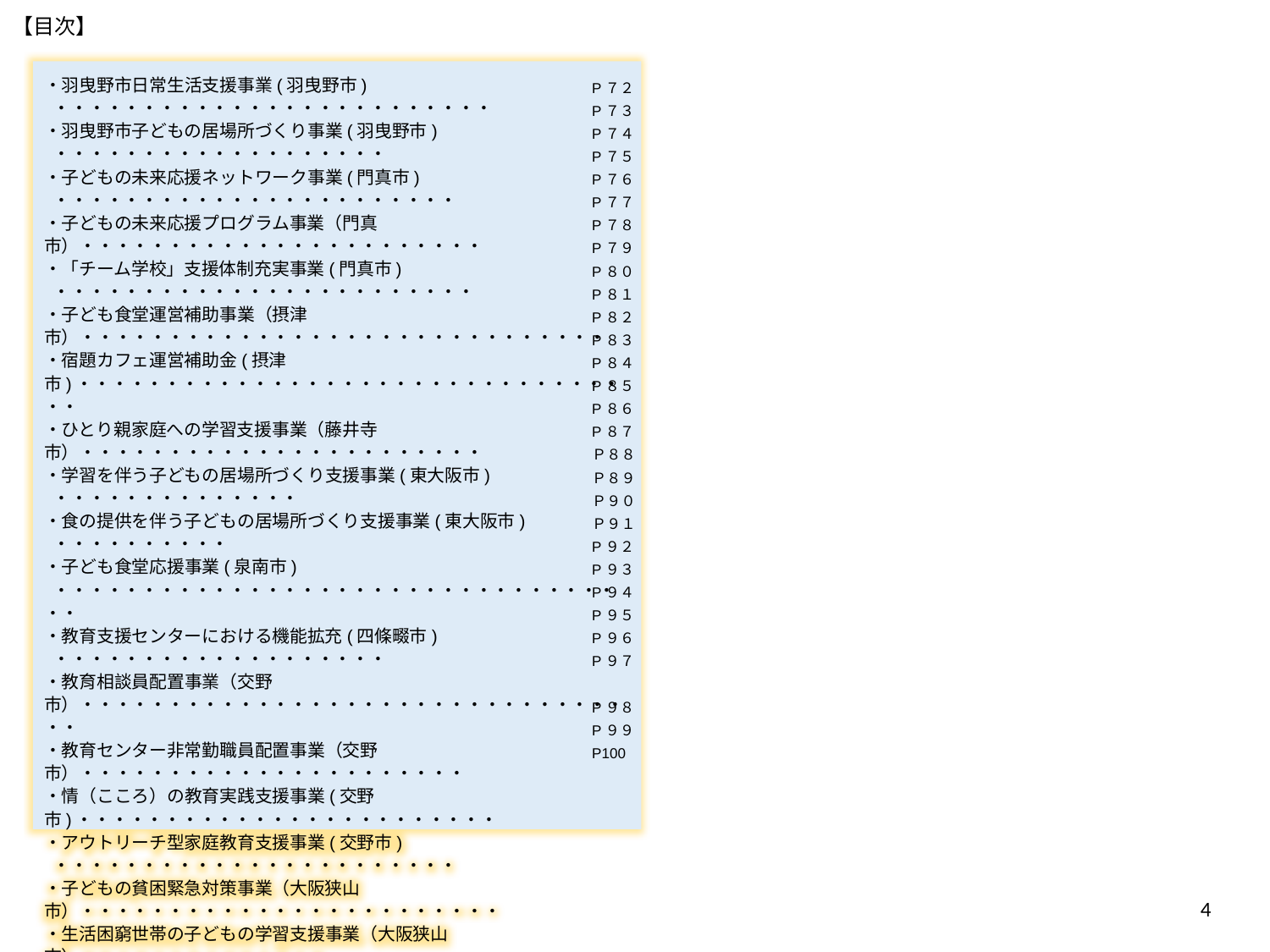

【目次】
・羽曳野市日常生活支援事業(羽曳野市) ・・・・・・・・・・・・・・・・・・・・・・・・・
・羽曳野市子どもの居場所づくり事業(羽曳野市) ・・・・・・・・・・・・・・・・・・・
・子どもの未来応援ネットワーク事業(門真市) ・・・・・・・・・・・・・・・・・・・・・・・
・子どもの未来応援プログラム事業（門真市）・・・・・・・・・・・・・・・・・・・・・・・
・「チーム学校」支援体制充実事業(門真市) ・・・・・・・・・・・・・・・・・・・・・・・・
・子ども食堂運営補助事業（摂津市）・・・・・・・・・・・・・・・・・・・・・・・・・・・・・・
・宿題カフェ運営補助金(摂津市)・・・・・・・・・・・・・・・・・・・・・・・・・・・・・・・・・
・ひとり親家庭への学習支援事業（藤井寺市）・・・・・・・・・・・・・・・・・・・・・・・
・学習を伴う子どもの居場所づくり支援事業(東大阪市) ・・・・・・・・・・・・・・
・食の提供を伴う子どもの居場所づくり支援事業(東大阪市) ・・・・・・・・・・
・子ども食堂応援事業(泉南市) ・・・・・・・・・・・・・・・・・・・・・・・・・・・・・・・・・・
・教育支援センターにおける機能拡充(四條畷市) ・・・・・・・・・・・・・・・・・・・
・教育相談員配置事業（交野市）・・・・・・・・・・・・・・・・・・・・・・・・・・・・・・・・・
・教育センター非常勤職員配置事業（交野市）・・・・・・・・・・・・・・・・・・・・・・
・情（こころ）の教育実践支援事業(交野市)・・・・・・・・・・・・・・・・・・・・・・・・
・アウトリーチ型家庭教育支援事業(交野市) ・・・・・・・・・・・・・・・・・・・・・・・
・子どもの貧困緊急対策事業（大阪狭山市）・・・・・・・・・・・・・・・・・・・・・・・・
・生活困窮世帯の子どもの学習支援事業（大阪狭山市）・・・・・・・・・・・・・・
・大阪狭山市子どもの居場所づくり推進事業（大阪狭山市）・・・・・・・・・・・
・家庭教育支援事業（教育相談支援）(阪南市)・・・・・・・・・・・・・・・・・・・・・
・家庭教育支援事業（教育支援センター）(阪南市) ・・・・・・・・・・・・・・・・・・
・島本町子どもの居場所づくり（子ども食堂）支援事業(島本町)・・・・・・・・
・豊能町こども食堂支援事業（豊能町）・・・・・・・・・・・・・・・・・・・・・・・・・・・・
・子育て・家庭教育支援事業(能勢町)・・・・・・・・・・・・・・・・・・・・・・・・・・・・・
・子どもの貧困対策強化促進事業(能勢町)・・・・・・・・・・・・・・・・・・・・・・・・・
・忠岡町適応指導教室等運営事業（忠岡町）・・・・・・・・・・・・・・・・・・・・・・・
・子ども相談ネットワーク（要保護児童対策地域協議会）による
　引継ぎ巡回（熊取町）・・・・・・・・・・・・・・・・・・・・・・・・・・・・・・・・・・・・・・・・・
・子ども食堂の推進(熊取町)・・・・・・・・・・・・・・・・・・・・・・・・・・・・・・・・・・・・
・教育相談事業（田尻町）・・・・・・・・・・・・・・・・・・・・・・・・・・・・・・・・・・・・・・・

P７２
P７３
P７４
P７５
P７６
P７７
P７８
P７９
P８０
P８１
P８２
P８３
P８４
P８５
P８６
P８７
Ｐ８８
Ｐ８９
Ｐ９０
Ｐ９１
P９２
P９３
P９４
P９５
P９６
P９７

P９８
P９９
P100

4